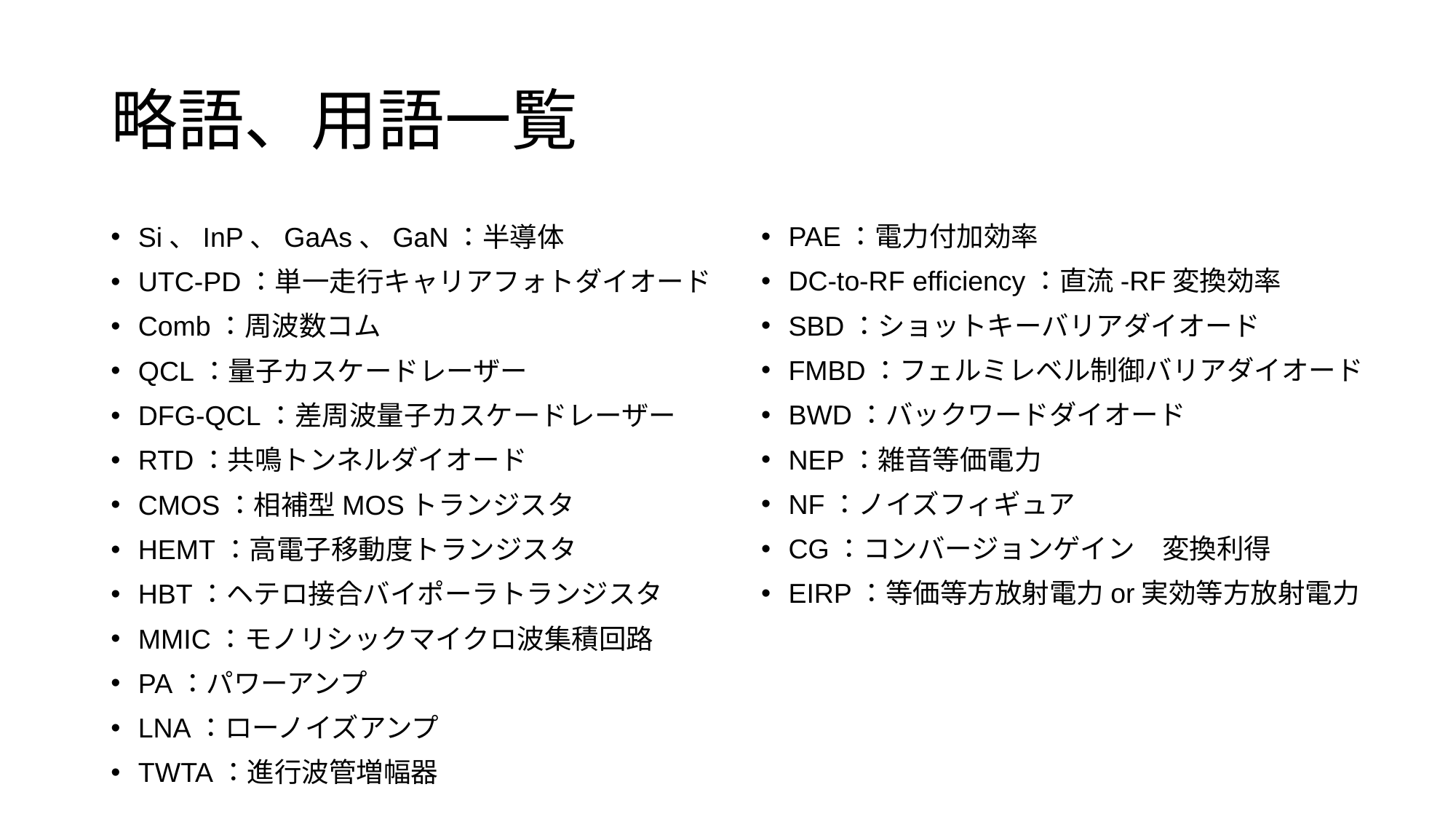

# 略語、用語一覧
PAE：電力付加効率
DC-to-RF efficiency：直流-RF変換効率
SBD：ショットキーバリアダイオード
FMBD：フェルミレベル制御バリアダイオード
BWD：バックワードダイオード
NEP：雑音等価電力
NF：ノイズフィギュア
CG：コンバージョンゲイン　変換利得
EIRP：等価等方放射電力or実効等方放射電力
Si、InP、GaAs、GaN：半導体
UTC-PD：単一走行キャリアフォトダイオード
Comb：周波数コム
QCL：量子カスケードレーザー
DFG-QCL：差周波量子カスケードレーザー
RTD：共鳴トンネルダイオード
CMOS：相補型MOSトランジスタ
HEMT：高電子移動度トランジスタ
HBT：ヘテロ接合バイポーラトランジスタ
MMIC：モノリシックマイクロ波集積回路
PA：パワーアンプ
LNA：ローノイズアンプ
TWTA：進行波管増幅器